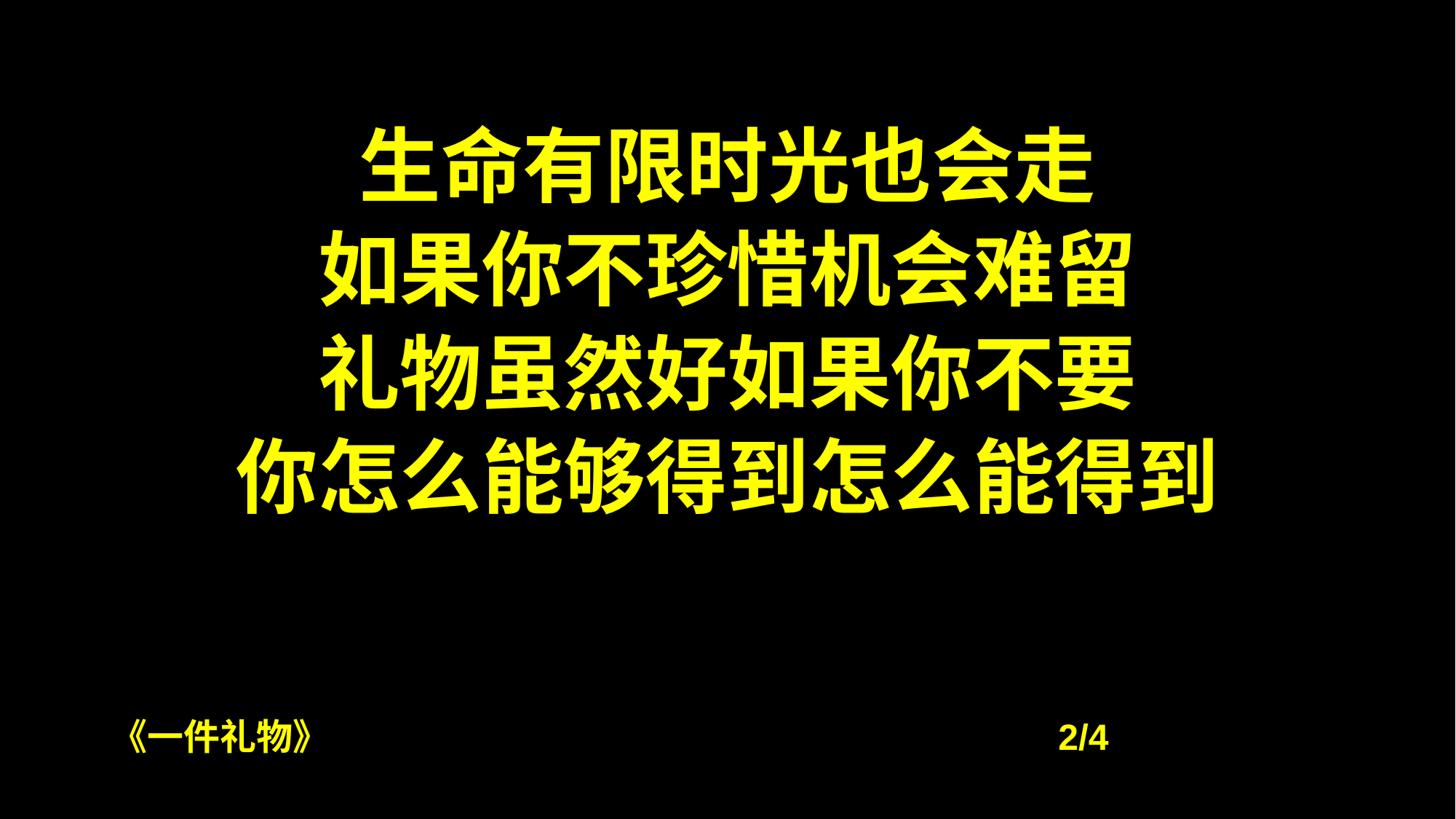

生命有限时光也会走
如果你不珍惜机会难留
礼物虽然好如果你不要
你怎么能够得到怎么能得到
# 《一件礼物》                                                                                        2/4